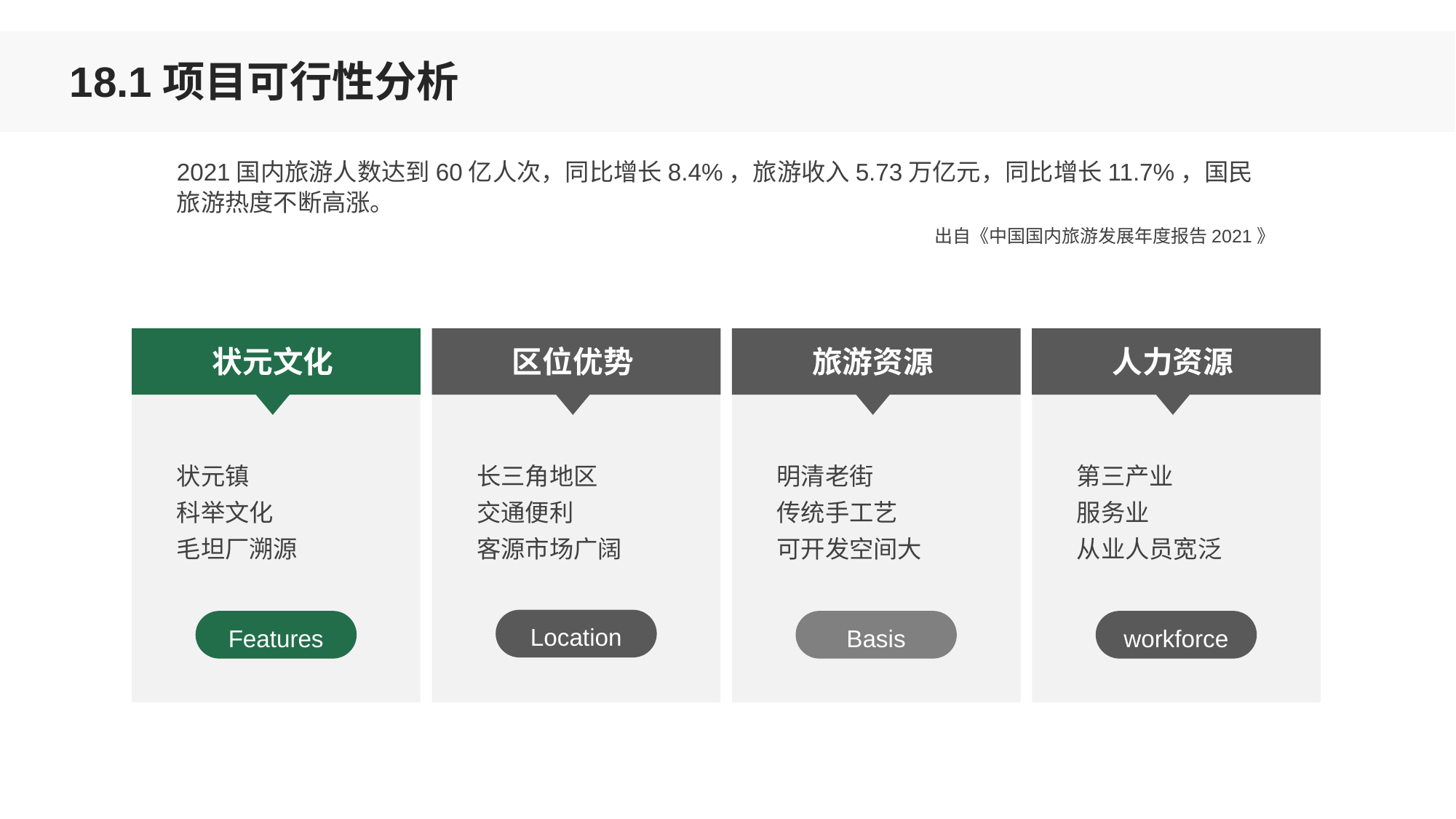

18.1项目可行性分析
2021国内旅游人数达到60亿人次，同比增长8.4%，旅游收入5.73万亿元，同比增长11.7%，国民旅游热度不断高涨。
出自《中国国内旅游发展年度报告2021》

状元文化
区位优势
旅游资源
人力资源
状元镇
科举文化
毛坦厂溯源

长三角地区
交通便利
客源市场广阔
明清老街
传统手工艺
可开发空间大
第三产业
服务业
从业人员宽泛
Location
Features
Basis
workforce